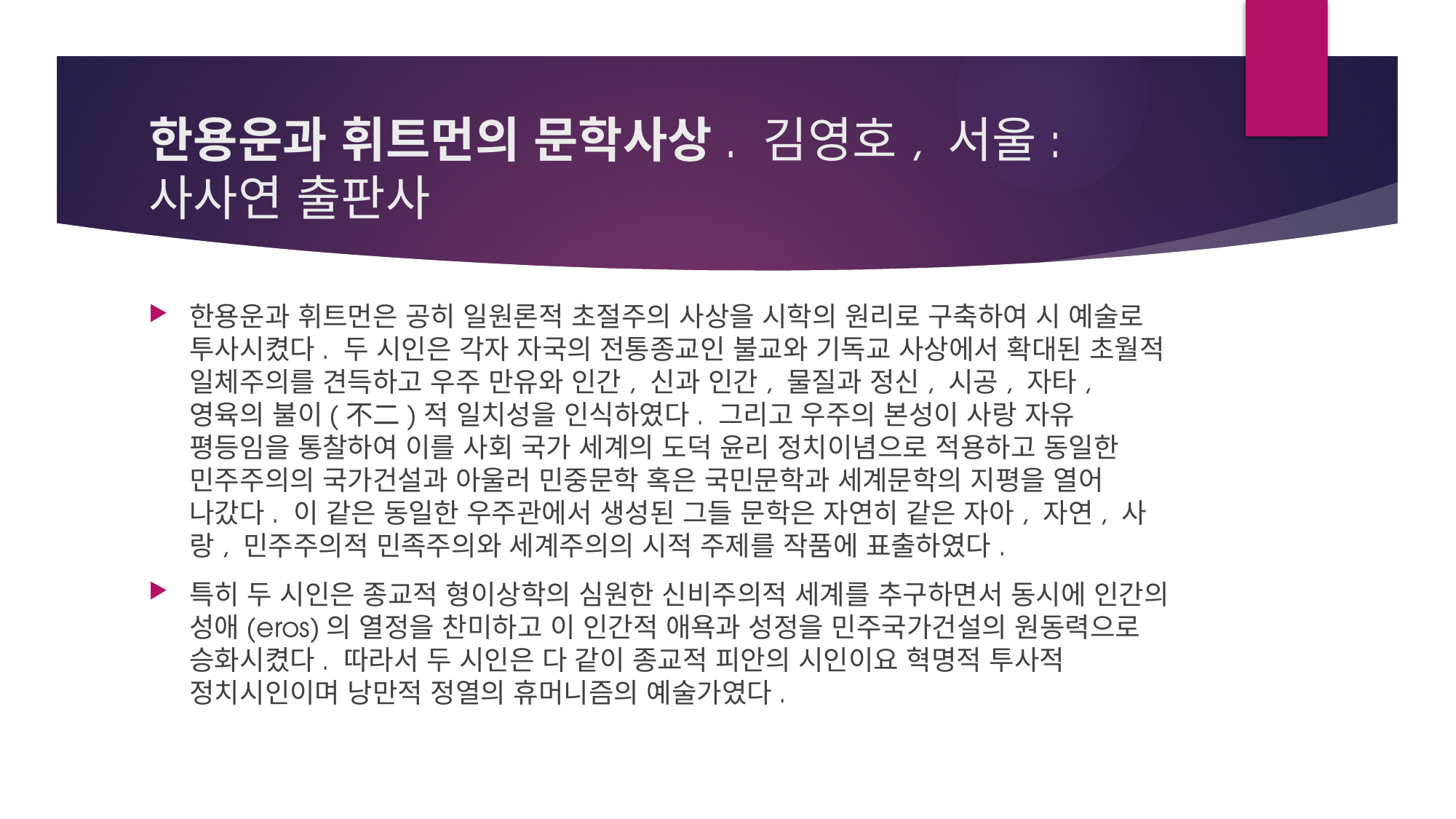

# 한용운과 휘트먼의 문학사상. 김영호, 서울: 사사연 출판사
한용운과 휘트먼은 공히 일원론적 초절주의 사상을 시학의 원리로 구축하여 시 예술로 투사시켰다. 두 시인은 각자 자국의 전통종교인 불교와 기독교 사상에서 확대된 초월적 일체주의를 견득하고 우주 만유와 인간, 신과 인간, 물질과 정신, 시공, 자타, 영육의 불이(不二)적 일치성을 인식하였다. 그리고 우주의 본성이 사랑 자유 평등임을 통찰하여 이를 사회 국가 세계의 도덕 윤리 정치이념으로 적용하고 동일한 민주주의의 국가건설과 아울러 민중문학 혹은 국민문학과 세계문학의 지평을 열어 나갔다. 이 같은 동일한 우주관에서 생성된 그들 문학은 자연히 같은 자아, 자연, 사랑, 민주주의적 민족주의와 세계주의의 시적 주제를 작품에 표출하였다.
특히 두 시인은 종교적 형이상학의 심원한 신비주의적 세계를 추구하면서 동시에 인간의 성애(eros)의 열정을 찬미하고 이 인간적 애욕과 성정을 민주국가건설의 원동력으로 승화시켰다. 따라서 두 시인은 다 같이 종교적 피안의 시인이요 혁명적 투사적 정치시인이며 낭만적 정열의 휴머니즘의 예술가였다.